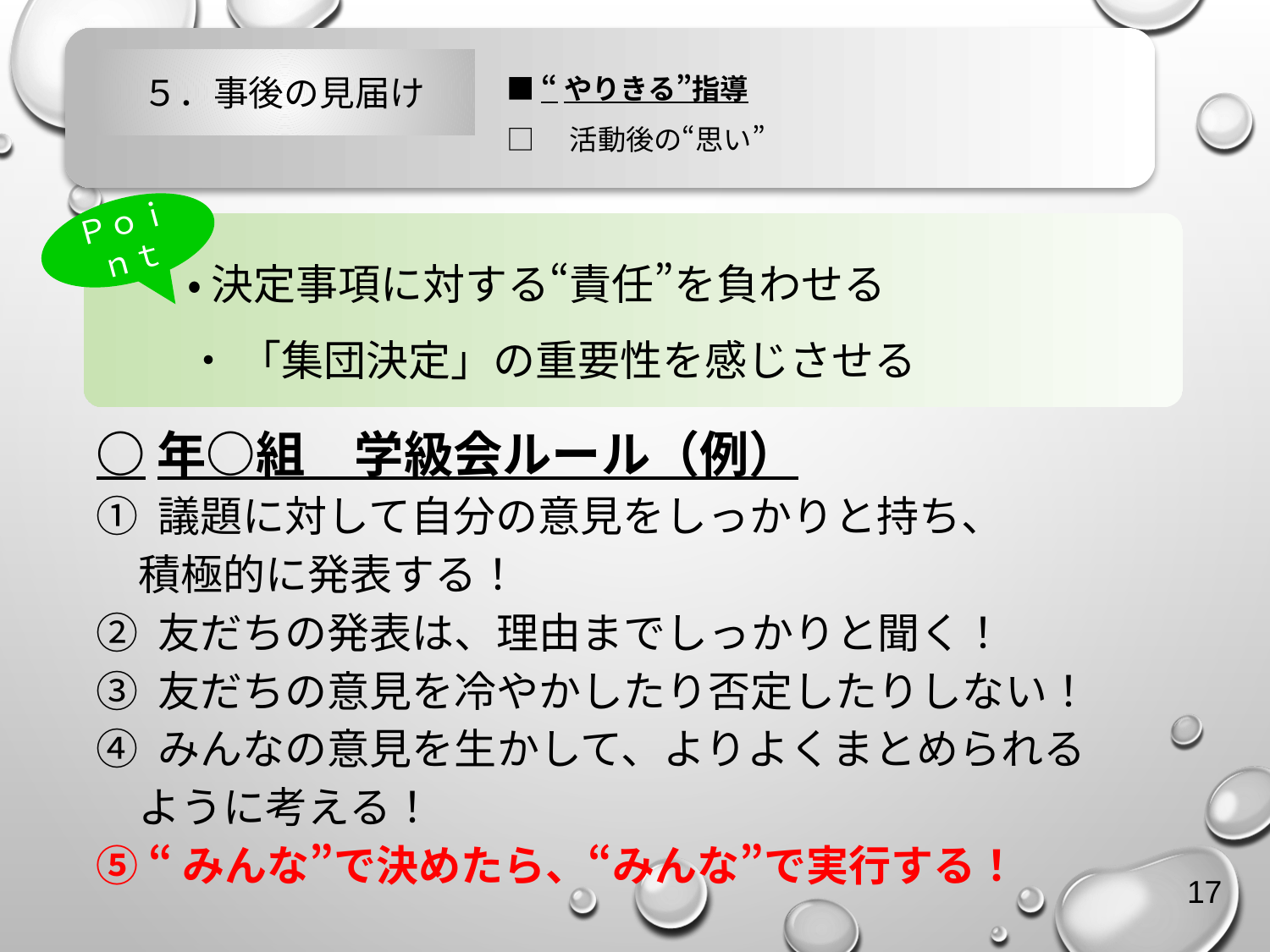

■ “やりきる”指導
□　活動後の“思い”
　５．事後の見届け
Ｐｏｉｎｔ

・ 決定事項に対する“責任”を負わせる
・ 「集団決定」の重要性を感じさせる
○年○組　学級会ルール（例）
① 議題に対して自分の意見をしっかりと持ち、
　積極的に発表する！
② 友だちの発表は、理由までしっかりと聞く！
③ 友だちの意見を冷やかしたり否定したりしない！
④ みんなの意見を生かして、よりよくまとめられる
　ように考える！
⑤ “みんな”で決めたら、“みんな”で実行する！
17